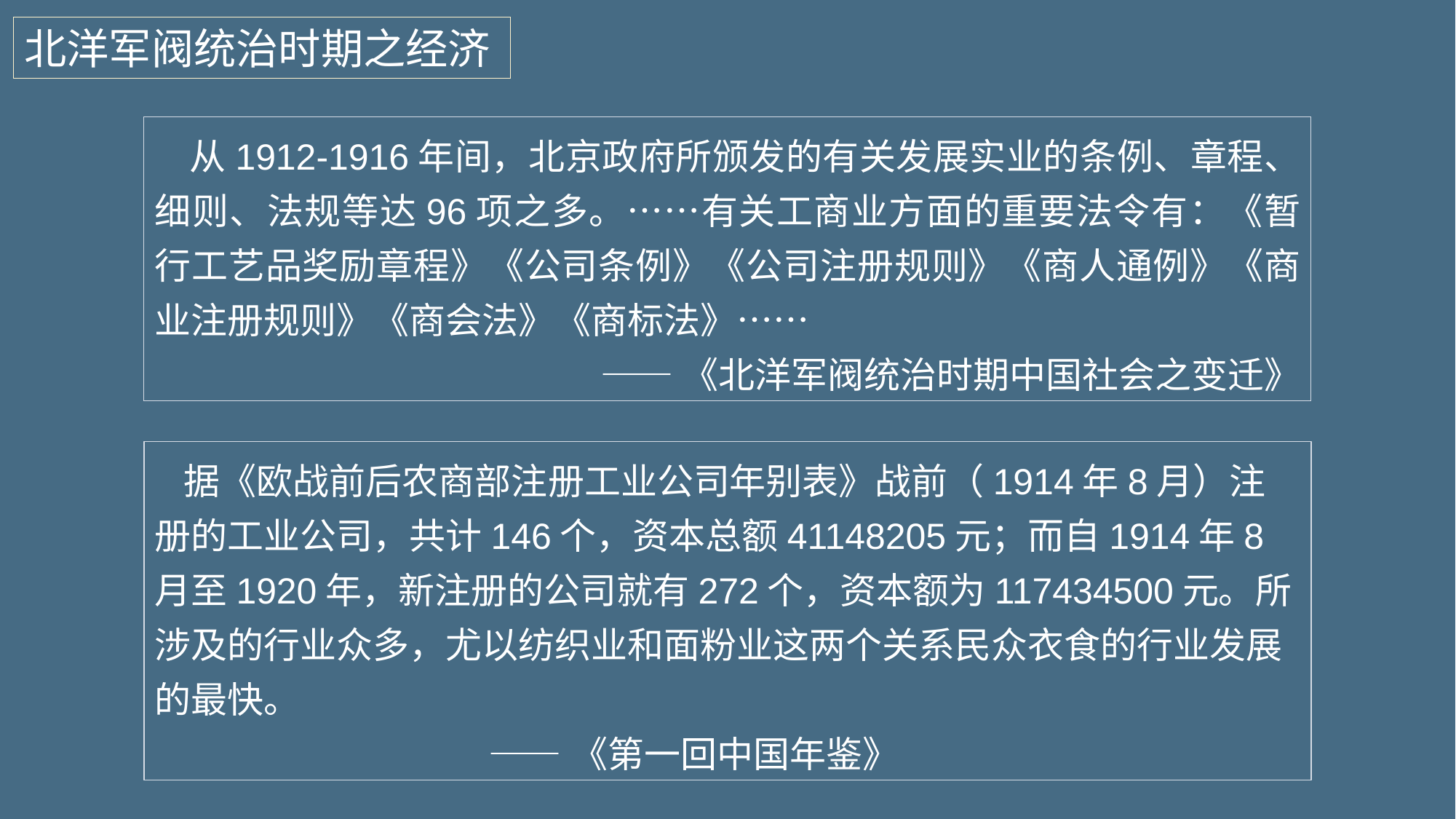

北洋军阀统治时期之经济
   从1912-1916年间，北京政府所颁发的有关发展实业的条例、章程、细则、法规等达96项之多。……有关工商业方面的重要法令有：《暂行工艺品奖励章程》《公司条例》《公司注册规则》《商人通例》《商业注册规则》《商会法》《商标法》……
——《北洋军阀统治时期中国社会之变迁》
       据《欧战前后农商部注册工业公司年别表》战前（1914年8月）注册的工业公司，共计146个，资本总额41148205元；而自1914年8月至1920年，新注册的公司就有272个，资本额为117434500元。所涉及的行业众多，尤以纺织业和面粉业这两个关系民众衣食的行业发展的最快。
                                         ——《第一回中国年鉴》